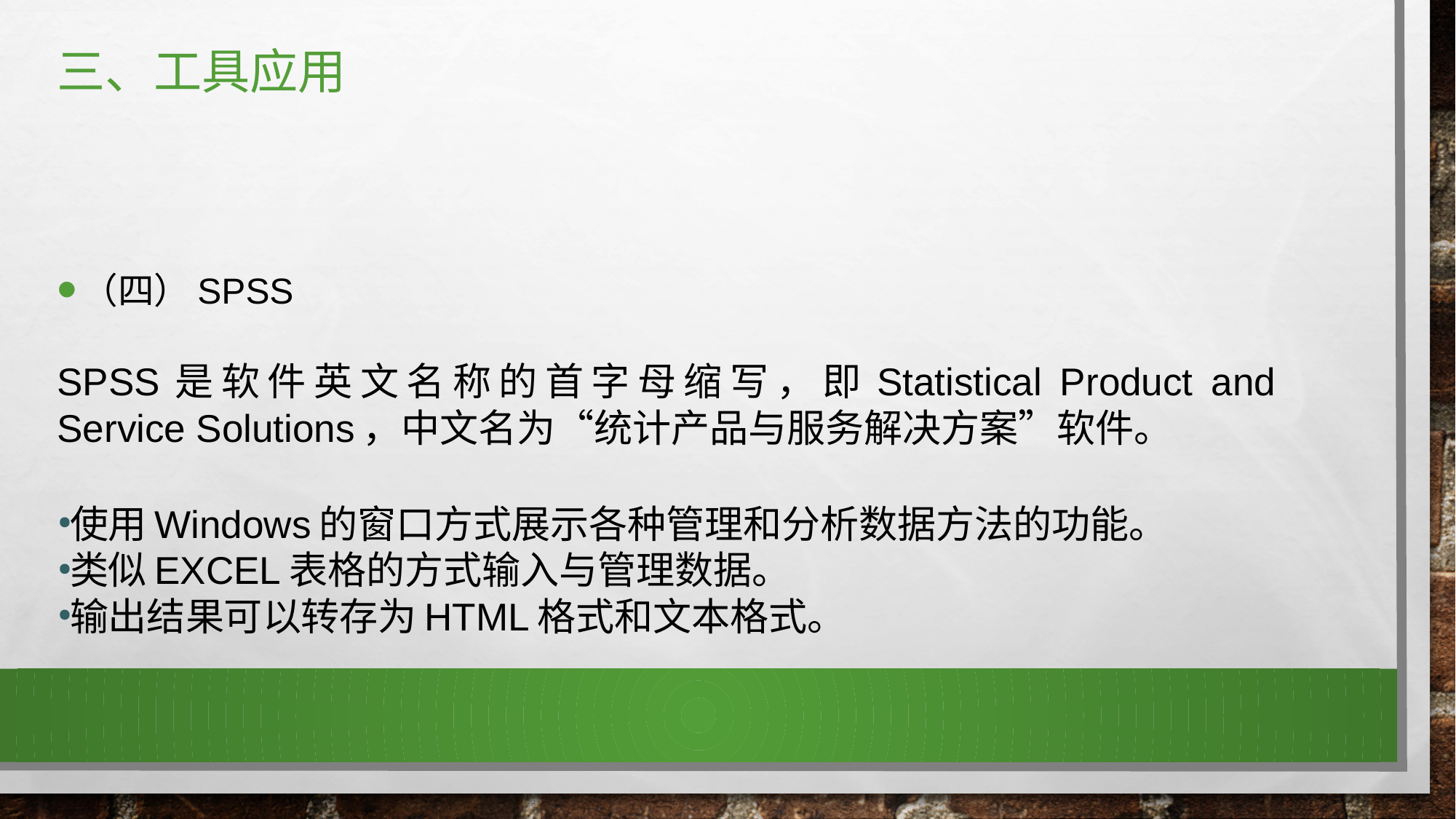

# 三、工具应用
（四）SPSS

SPSS是软件英文名称的首字母缩写，即Statistical Product and Service Solutions，中文名为“统计产品与服务解决方案”软件。

使用Windows的窗口方式展示各种管理和分析数据方法的功能。
类似EXCEL表格的方式输入与管理数据。
输出结果可以转存为HTML格式和文本格式。